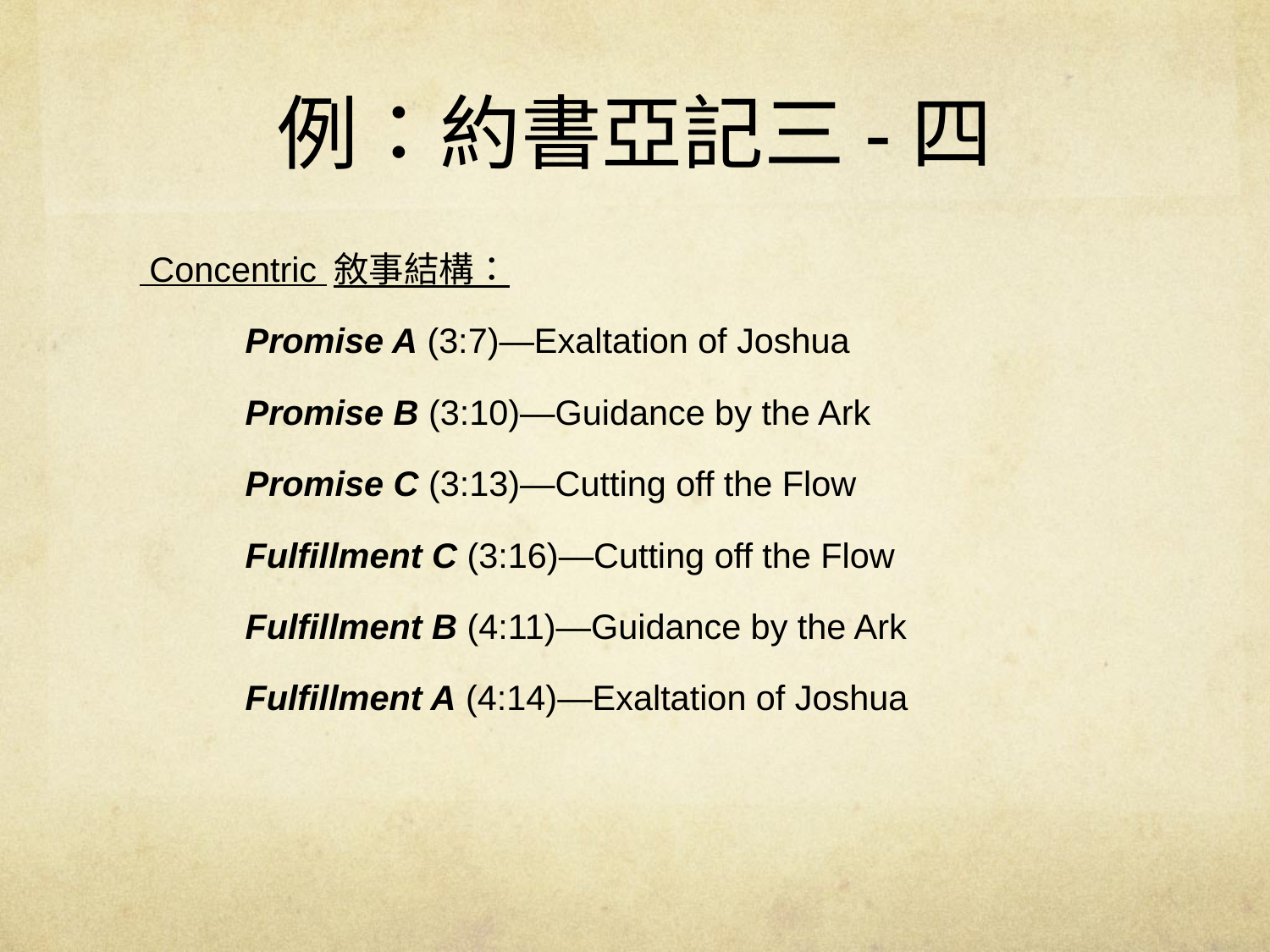

# 例：約書亞記三-四
 Concentric 敘事結構：
	Promise A (3:7)—Exaltation of Joshua
		Promise B (3:10)—Guidance by the Ark
			Promise C (3:13)—Cutting off the Flow
			Fulfillment C (3:16)—Cutting off the Flow
		Fulfillment B (4:11)—Guidance by the Ark
	Fulfillment A (4:14)—Exaltation of Joshua